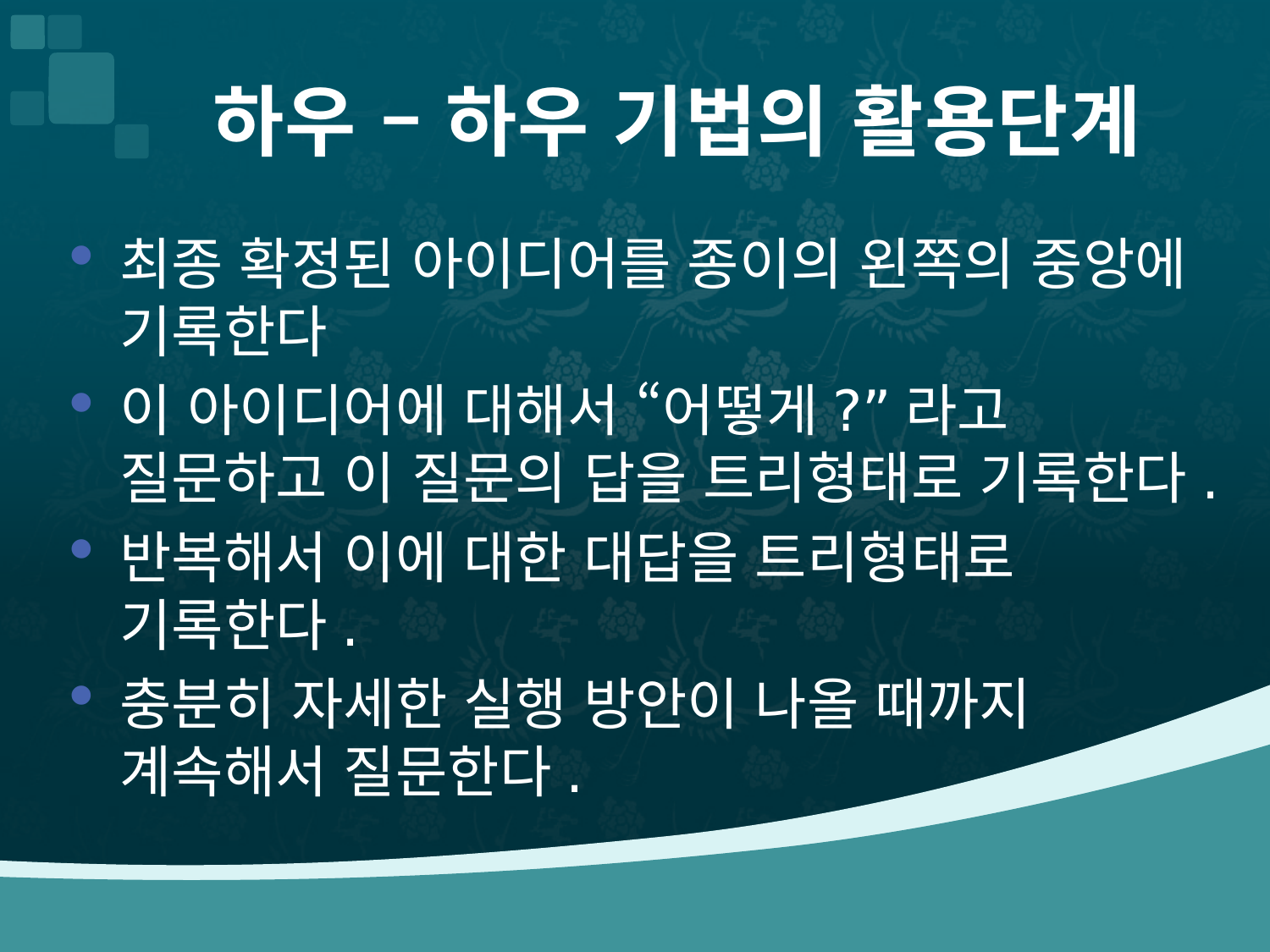

# 하우 – 하우 기법의 활용단계
최종 확정된 아이디어를 종이의 왼쪽의 중앙에 기록한다
이 아이디어에 대해서 “어떻게?”라고 질문하고 이 질문의 답을 트리형태로 기록한다.
반복해서 이에 대한 대답을 트리형태로 기록한다.
충분히 자세한 실행 방안이 나올 때까지 계속해서 질문한다.